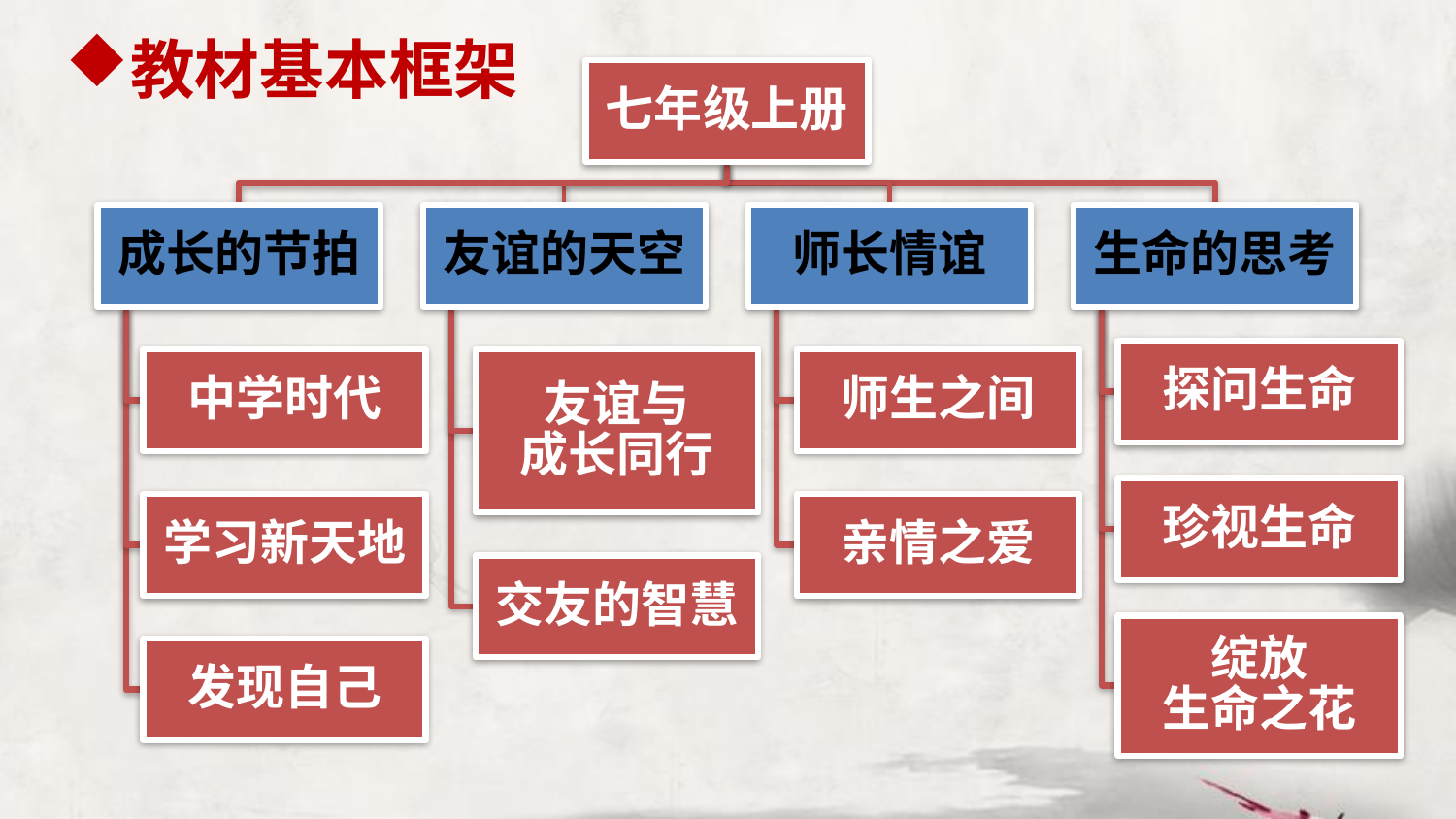

# 教材基本框架
七年级上册
成长的节拍
中学时代
学习新天地
发现自己
友谊的天空
友谊与
成长同行
交友的智慧
师长情谊
师生之间
亲情之爱
生命的思考
探问生命
珍视生命
绽放
生命之花